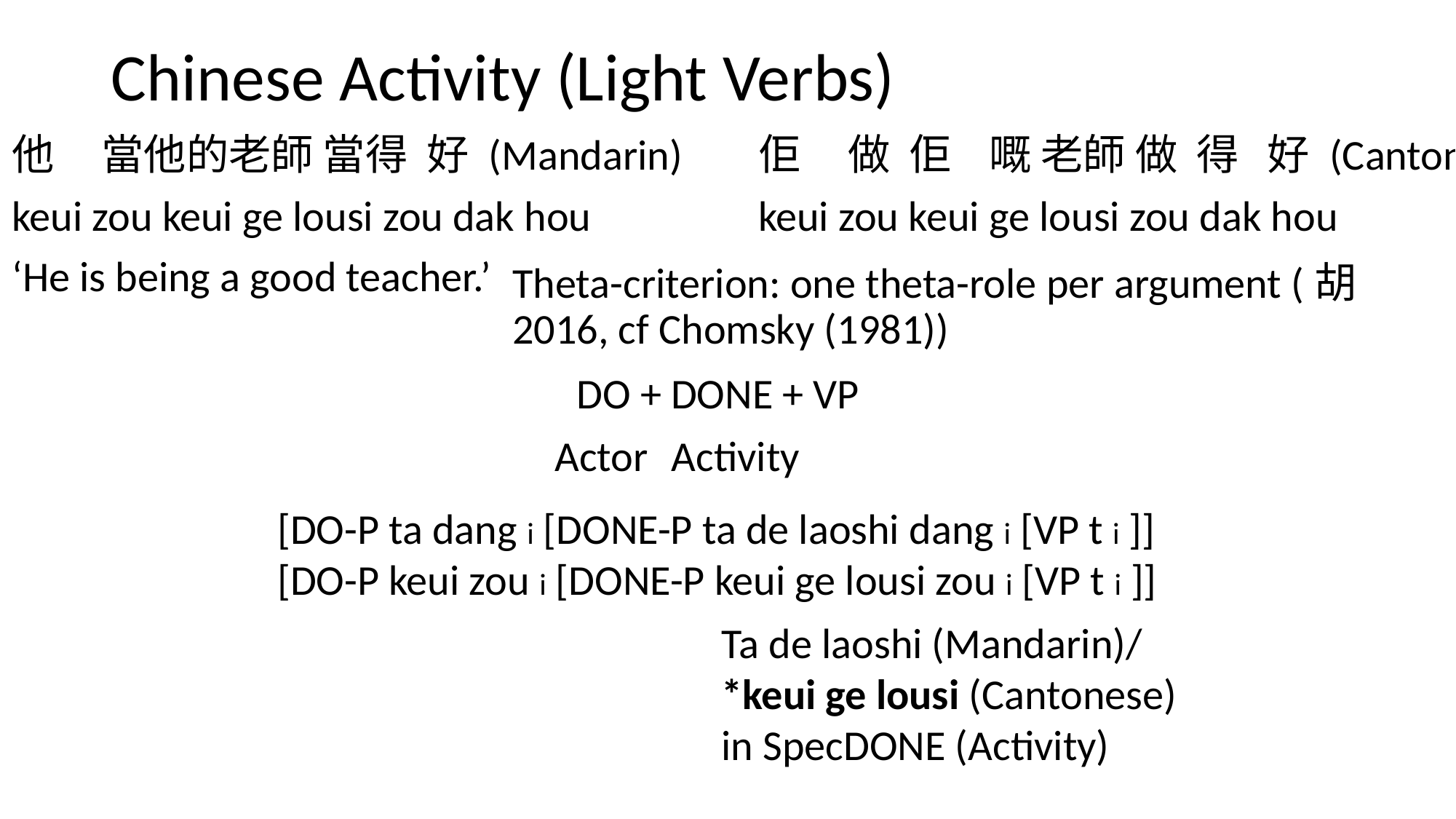

# Chinese Activity (Light Verbs)
他     當他的老師 當得  好 (Mandarin)
keui zou keui ge lousi zou dak hou
‘He is being a good teacher.’

佢     做  佢    嘅 老師 做  得   好 (Cantonese)
keui zou keui ge lousi zou dak hou

Theta-criterion: one theta-role per argument (胡 2016, cf Chomsky (1981))
DO + DONE + VP
Actor
Activity
[DO-P ta dang i [DONE-P ta de laoshi dang i [VP t i ]]
[DO-P keui zou i [DONE-P keui ge lousi zou i [VP t i ]]
Ta de laoshi (Mandarin)/
*keui ge lousi (Cantonese)
in SpecDONE (Activity)